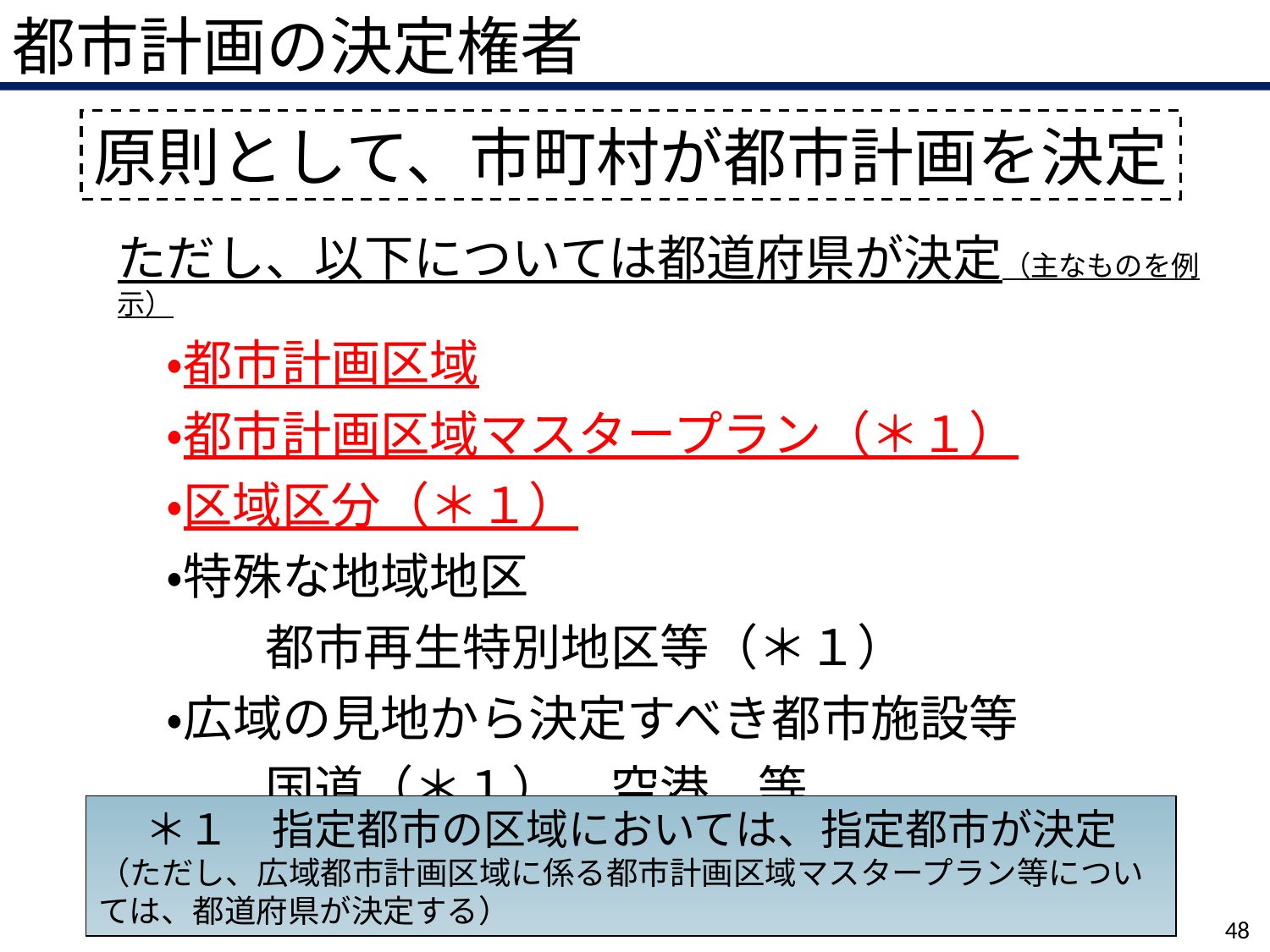

都市計画の決定権者

原則として、市町村が都市計画を決定
ただし、以下については都道府県が決定（主なものを例示）
　・都市計画区域
　・都市計画区域マスタープラン（＊１）
　・区域区分（＊１）
　・特殊な地域地区
　　　都市再生特別地区等（＊１）
　・広域の見地から決定すべき都市施設等
　　　国道（＊１）、空港　等
＊１　指定都市の区域においては、指定都市が決定
（ただし、広域都市計画区域に係る都市計画区域マスタープラン等については、都道府県が決定する）
48